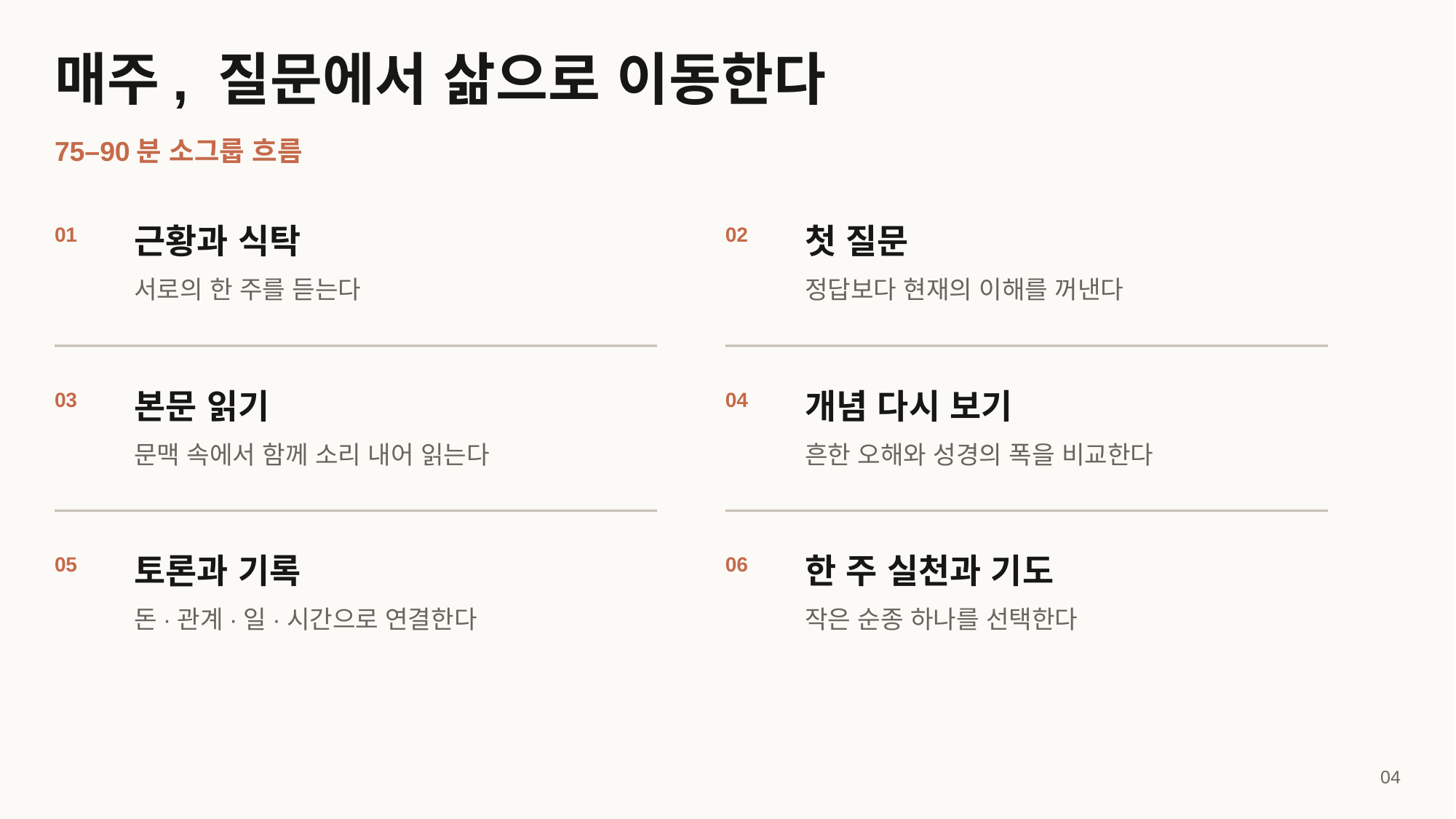

매주, 질문에서 삶으로 이동한다
75–90분 소그룹 흐름
근황과 식탁
첫 질문
01
02
서로의 한 주를 듣는다
정답보다 현재의 이해를 꺼낸다

본문 읽기
개념 다시 보기
03
04
문맥 속에서 함께 소리 내어 읽는다
흔한 오해와 성경의 폭을 비교한다

토론과 기록
한 주 실천과 기도
05
06
돈·관계·일·시간으로 연결한다
작은 순종 하나를 선택한다
04